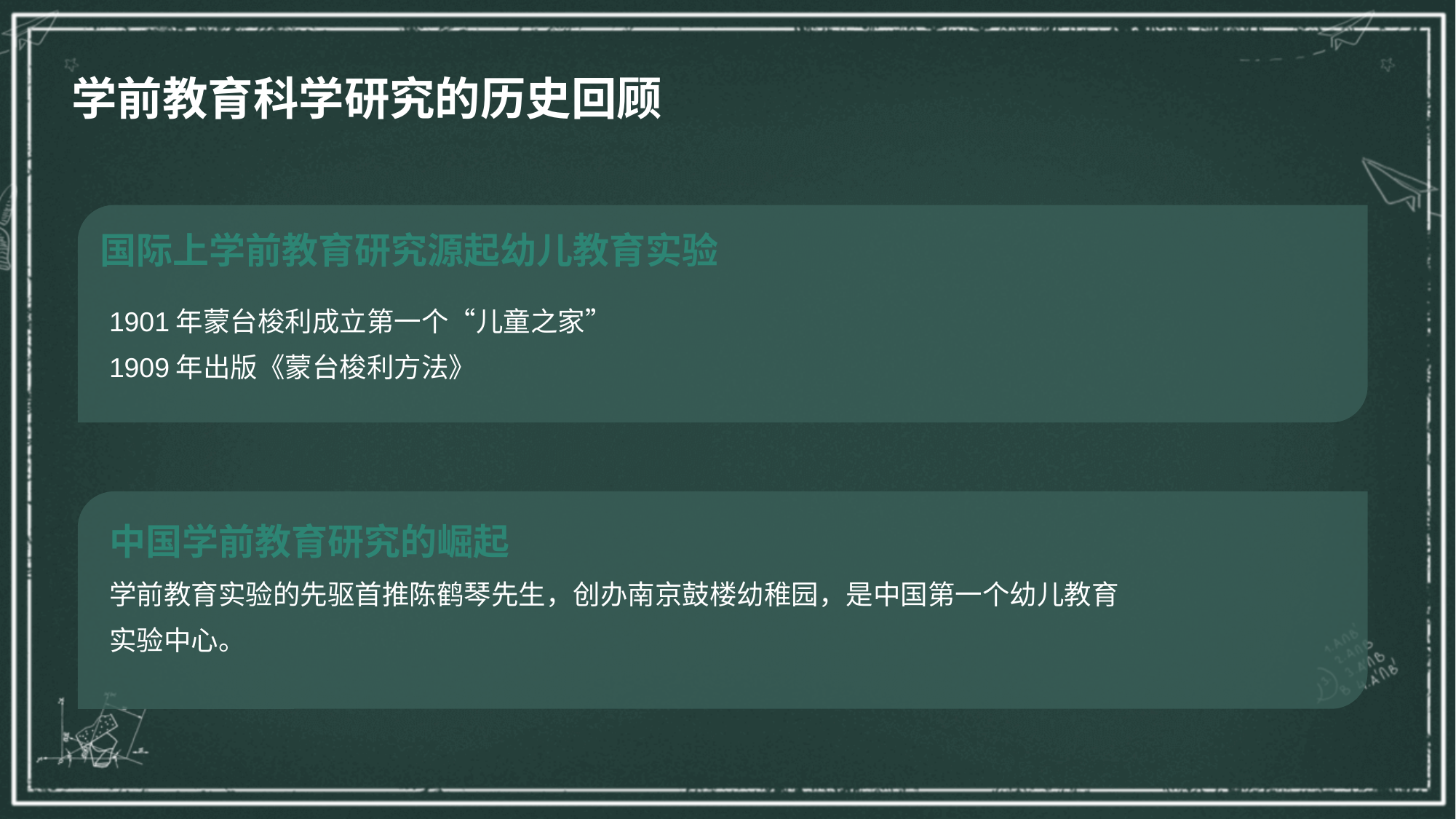

学前教育科学研究的历史回顾

国际上学前教育研究源起幼儿教育实验
1901年蒙台梭利成立第一个“儿童之家”
1909年出版《蒙台梭利方法》

中国学前教育研究的崛起
学前教育实验的先驱首推陈鹤琴先生，创办南京鼓楼幼稚园，是中国第一个幼儿教育实验中心。